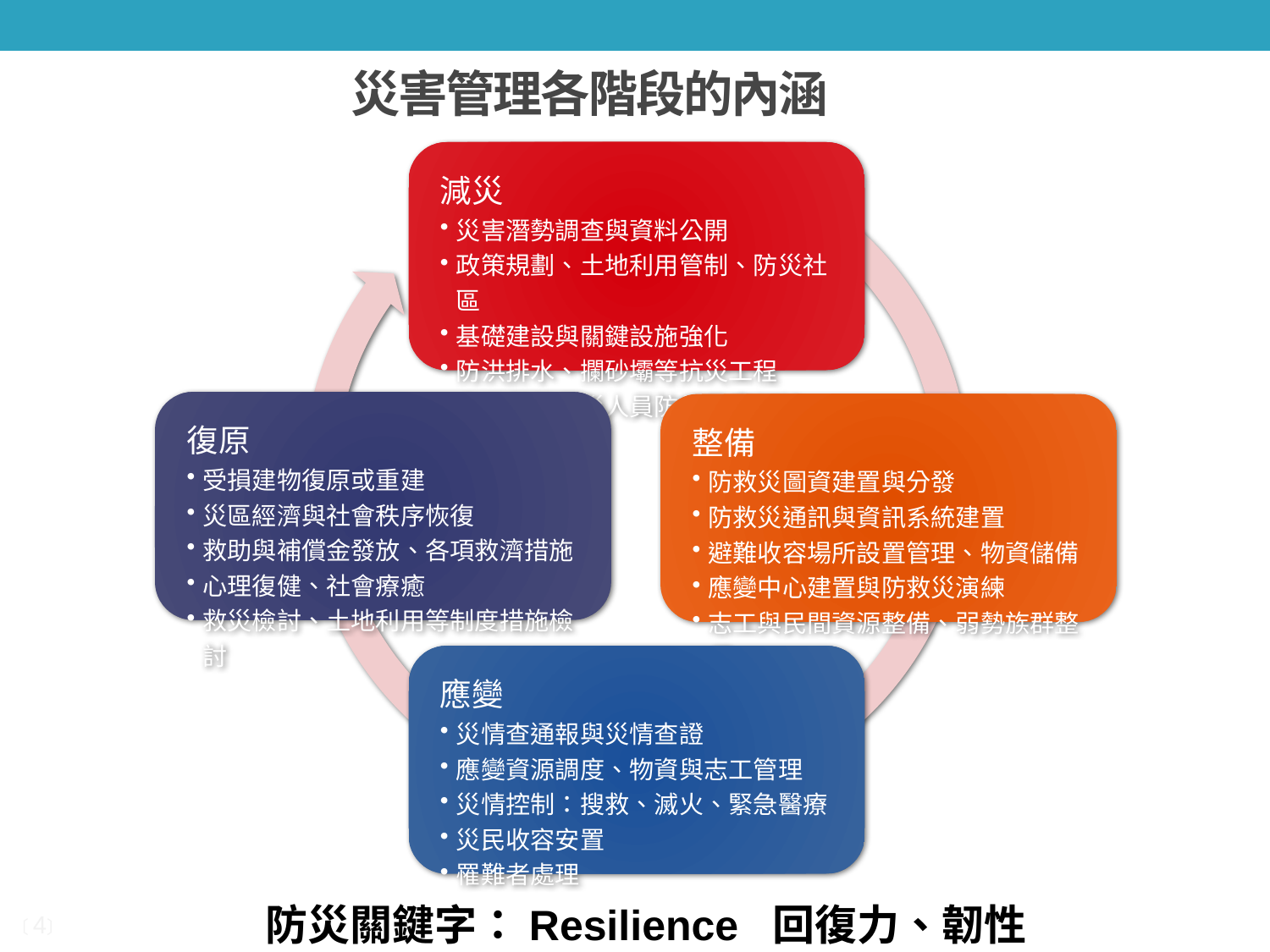

災害管理各階段的內涵
減災
災害潛勢調查與資料公開
政策規劃、土地利用管制、防災社區
基礎建設與關鍵設施強化
防洪排水、攔砂壩等抗災工程
全民與防救災人員防災教育訓練
整備
防救災圖資建置與分發
防救災通訊與資訊系統建置
避難收容場所設置管理、物資儲備
應變中心建置與防救災演練
志工與民間資源整備、弱勢族群整備
應變
災情查通報與災情查證
應變資源調度、物資與志工管理
災情控制：搜救、滅火、緊急醫療
災民收容安置
罹難者處理

復原
受損建物復原或重建
災區經濟與社會秩序恢復
救助與補償金發放、各項救濟措施
心理復健、社會療癒
救災檢討、土地利用等制度措施檢討
防災關鍵字：Resilience  回復力、韌性